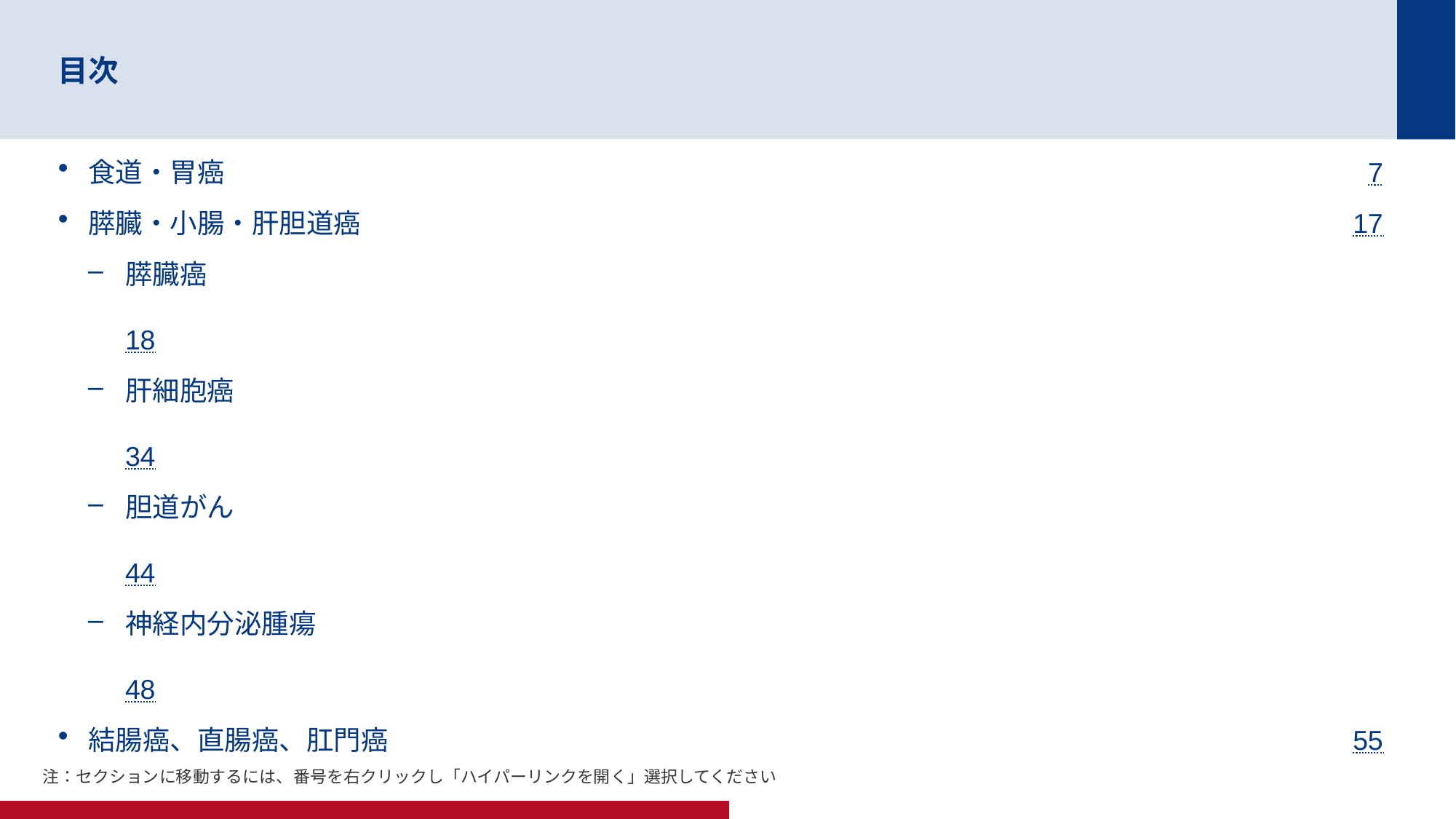

# 目次
食道・胃癌	7
膵臓・小腸・肝胆道癌	17
膵臓癌	18
肝細胞癌	34
胆道がん	44
神経内分泌腫瘍	48
結腸癌、直腸癌、肛門癌	55
注：セクションに移動するには、番号を右クリックし「ハイパーリンクを開く」選択してください